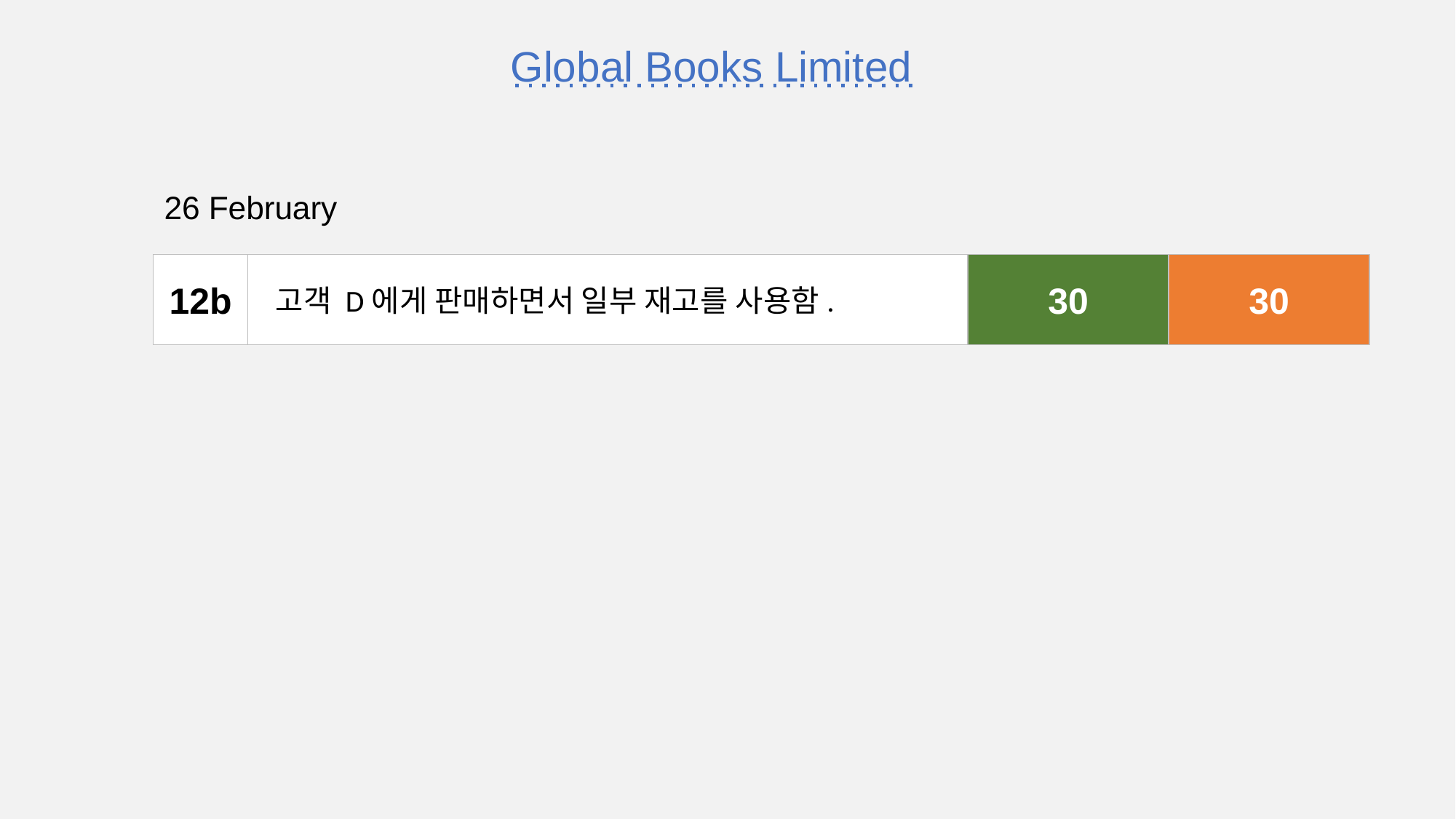

Global Books Limited
26 February
12b
Cost of sales
30
Inventory
30
고객 D에게 판매하면서 일부 재고를 사용함.
30
30